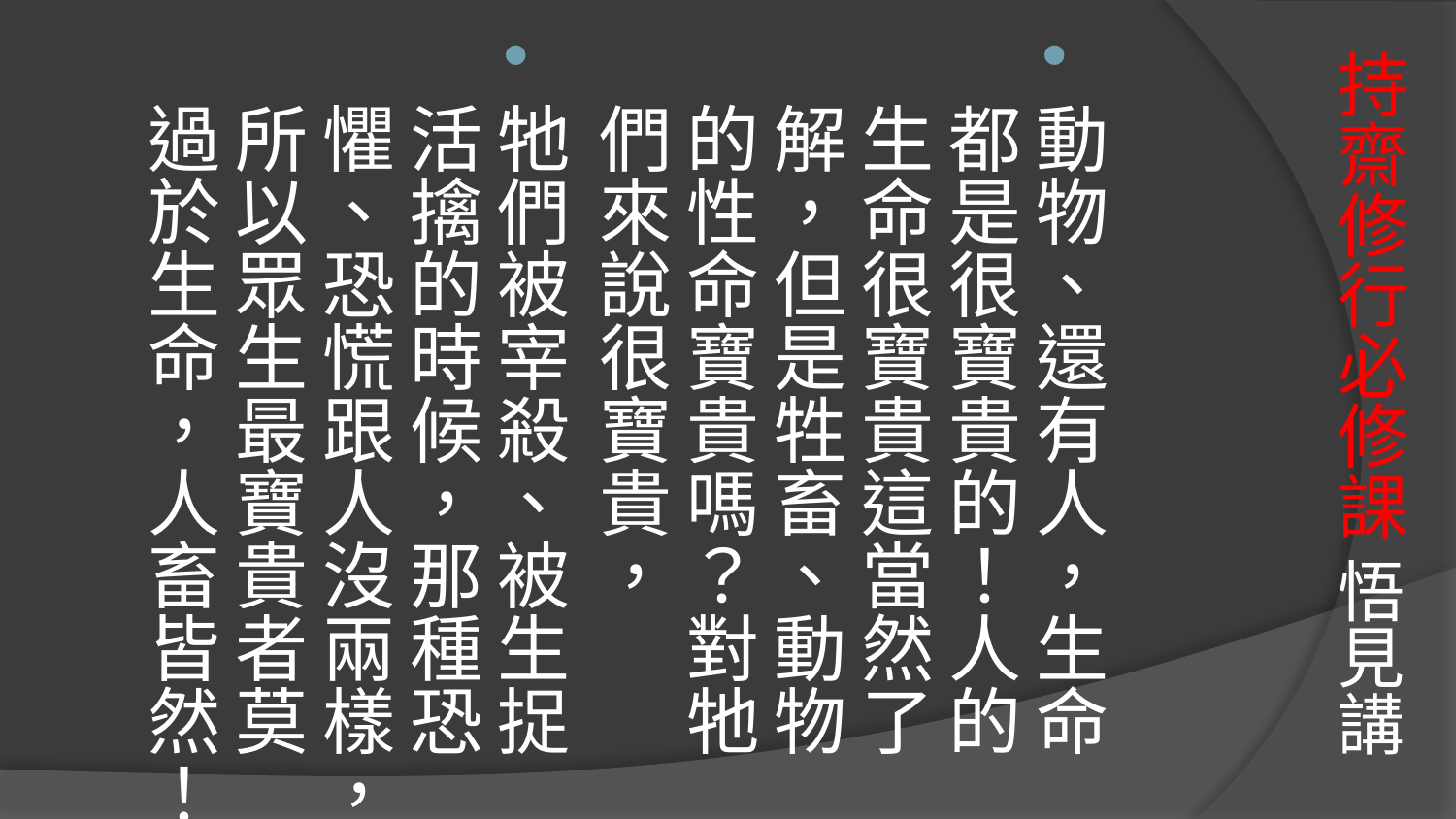

# 持齋修行必修課 悟見講
動物、還有人，生命都是很寶貴的！人的生命很寶貴這當然了解，但是牲畜、動物的性命寶貴嗎？對牠們來說很寶貴，
牠們被宰殺、被生捉活擒的時候，那種恐懼、恐慌跟人沒兩樣，所以眾生最寶貴者莫過於生命，人畜皆然！